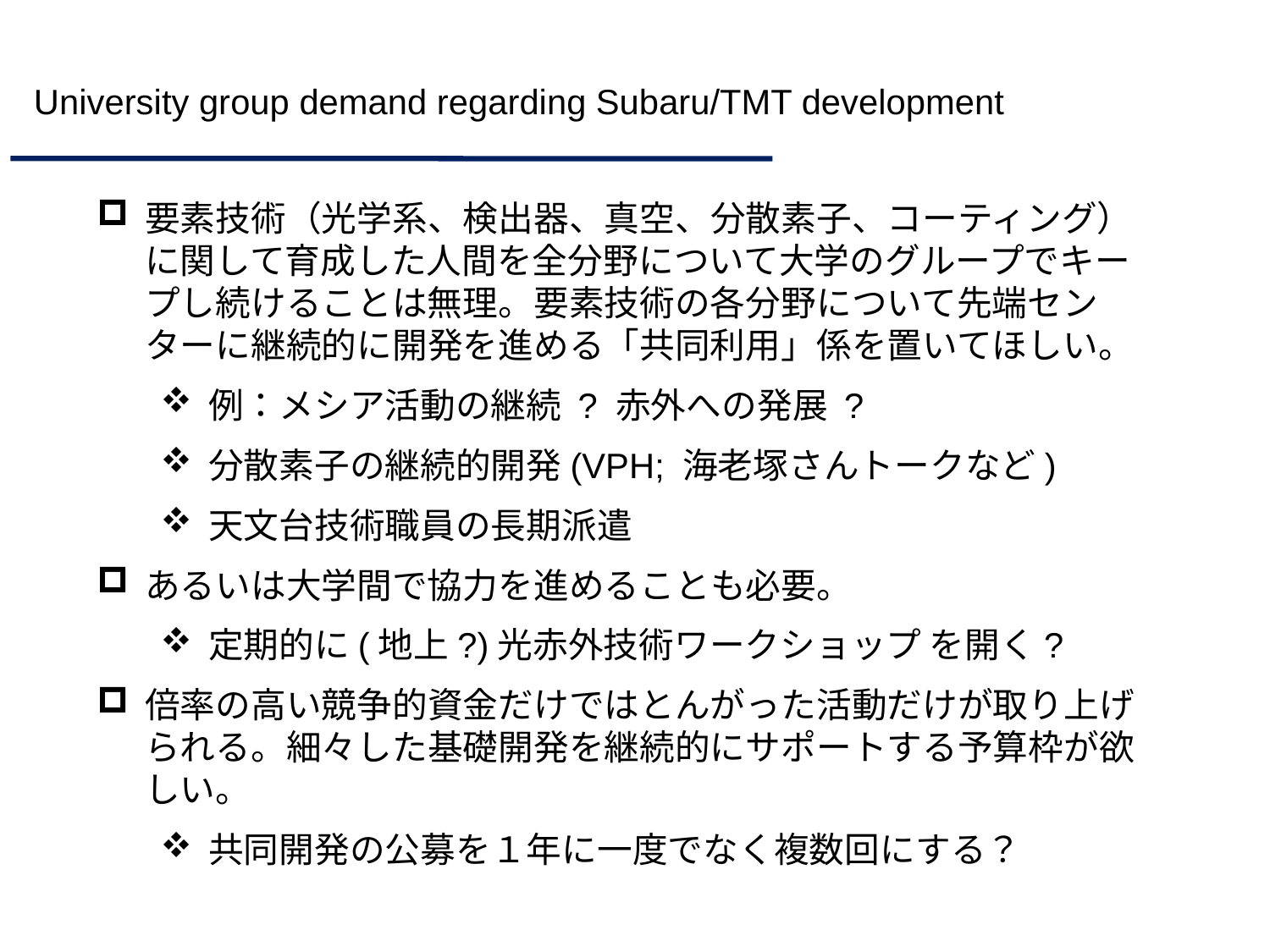

# University group demand regarding Subaru/TMT development
要素技術（光学系、検出器、真空、分散素子、コーティング）に関して育成した人間を全分野について大学のグループでキープし続けることは無理。要素技術の各分野について先端センターに継続的に開発を進める「共同利用」係を置いてほしい。
例：メシア活動の継続 ? 赤外への発展 ?
分散素子の継続的開発(VPH; 海老塚さんトークなど)
天文台技術職員の長期派遣
あるいは大学間で協力を進めることも必要。
定期的に(地上?)光赤外技術ワークショップ を開く?
倍率の高い競争的資金だけではとんがった活動だけが取り上げられる。細々した基礎開発を継続的にサポートする予算枠が欲しい。
共同開発の公募を１年に一度でなく複数回にする？